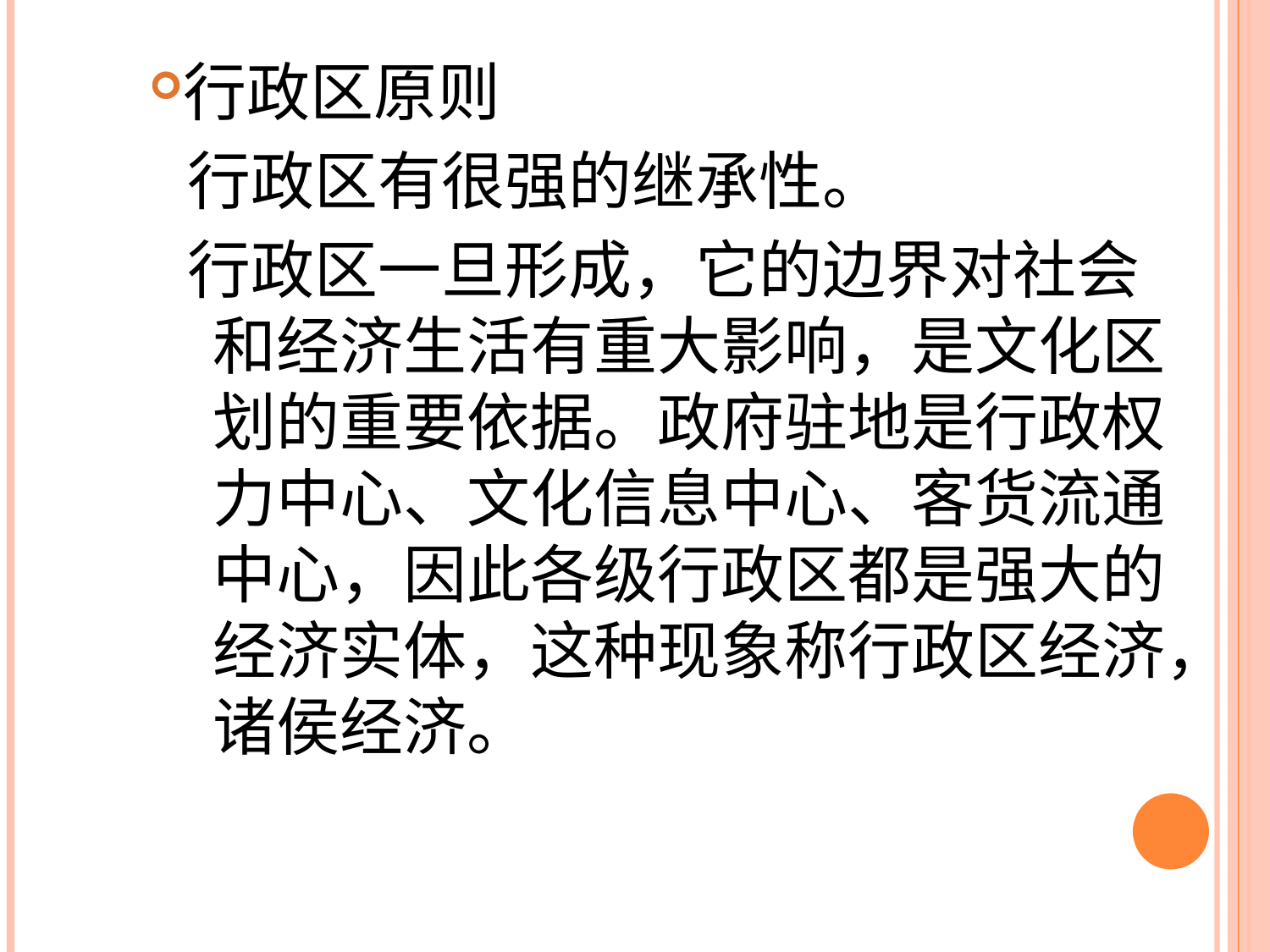

行政区原则
行政区有很强的继承性。
行政区一旦形成，它的边界对社会和经济生活有重大影响，是文化区划的重要依据。政府驻地是行政权力中心、文化信息中心、客货流通中心，因此各级行政区都是强大的经济实体，这种现象称行政区经济，诸侯经济。